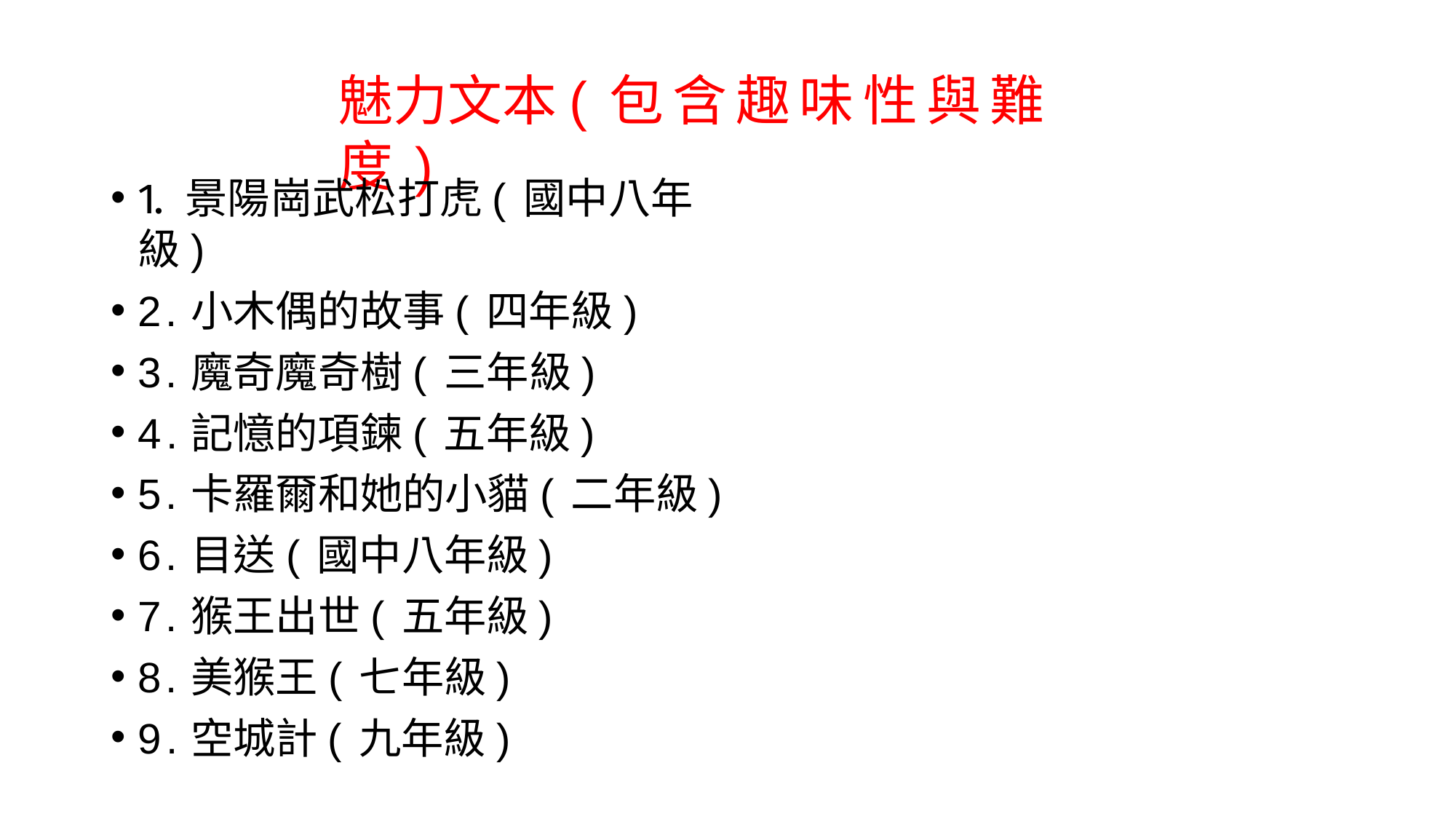

# 魅力文本(包含趣味性與難度)
1. 景陽崗武松打虎(國中八年級)
2.小木偶的故事(四年級)
3.魔奇魔奇樹(三年級)
4.記憶的項鍊(五年級)
5.卡羅爾和她的小貓(二年級)
6.目送(國中八年級)
7.猴王出世(五年級)
8.美猴王(七年級)
9.空城計(九年級)